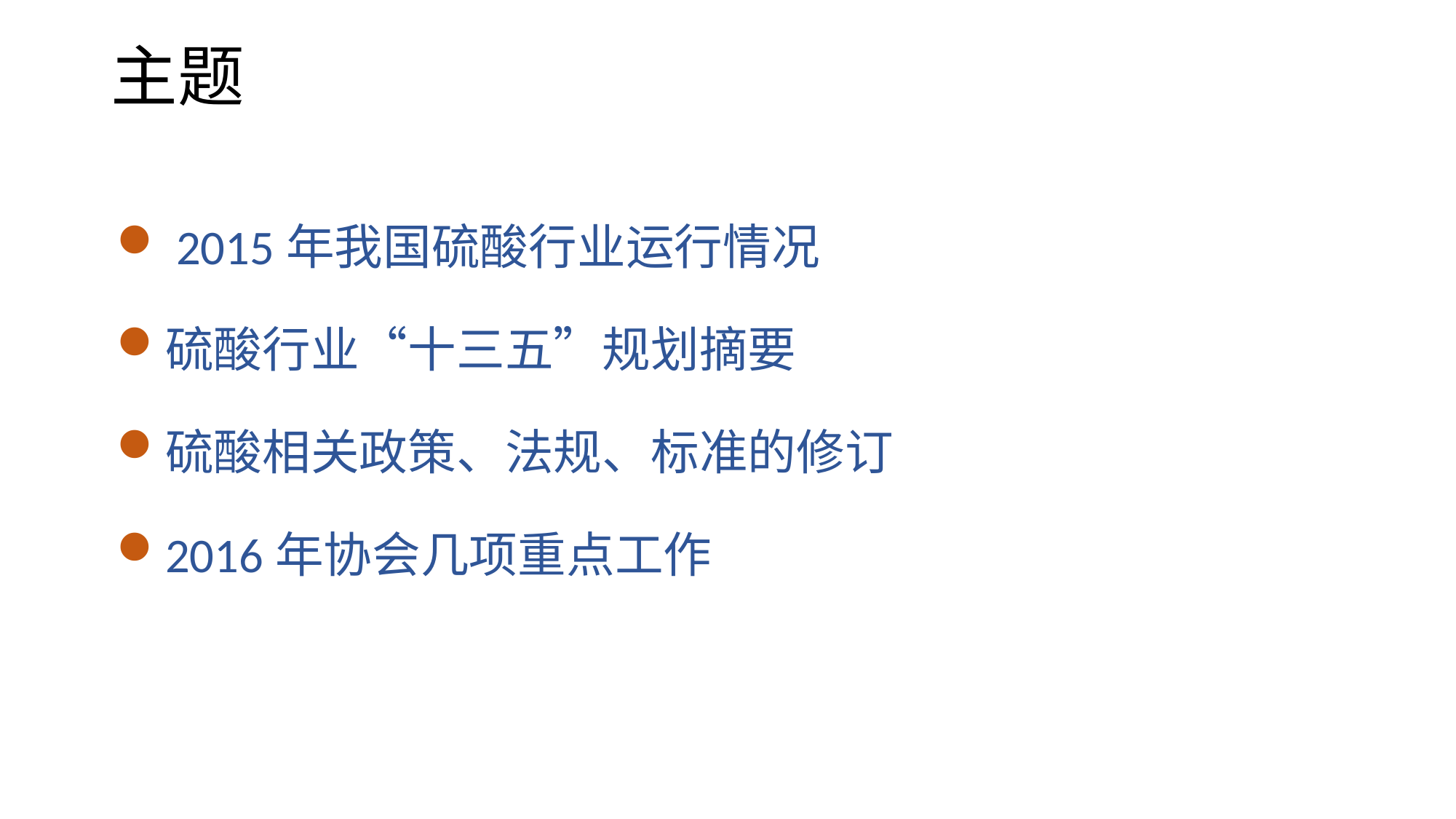

# 主题
 2015年我国硫酸行业运行情况
硫酸行业“十三五”规划摘要
硫酸相关政策、法规、标准的修订
2016年协会几项重点工作